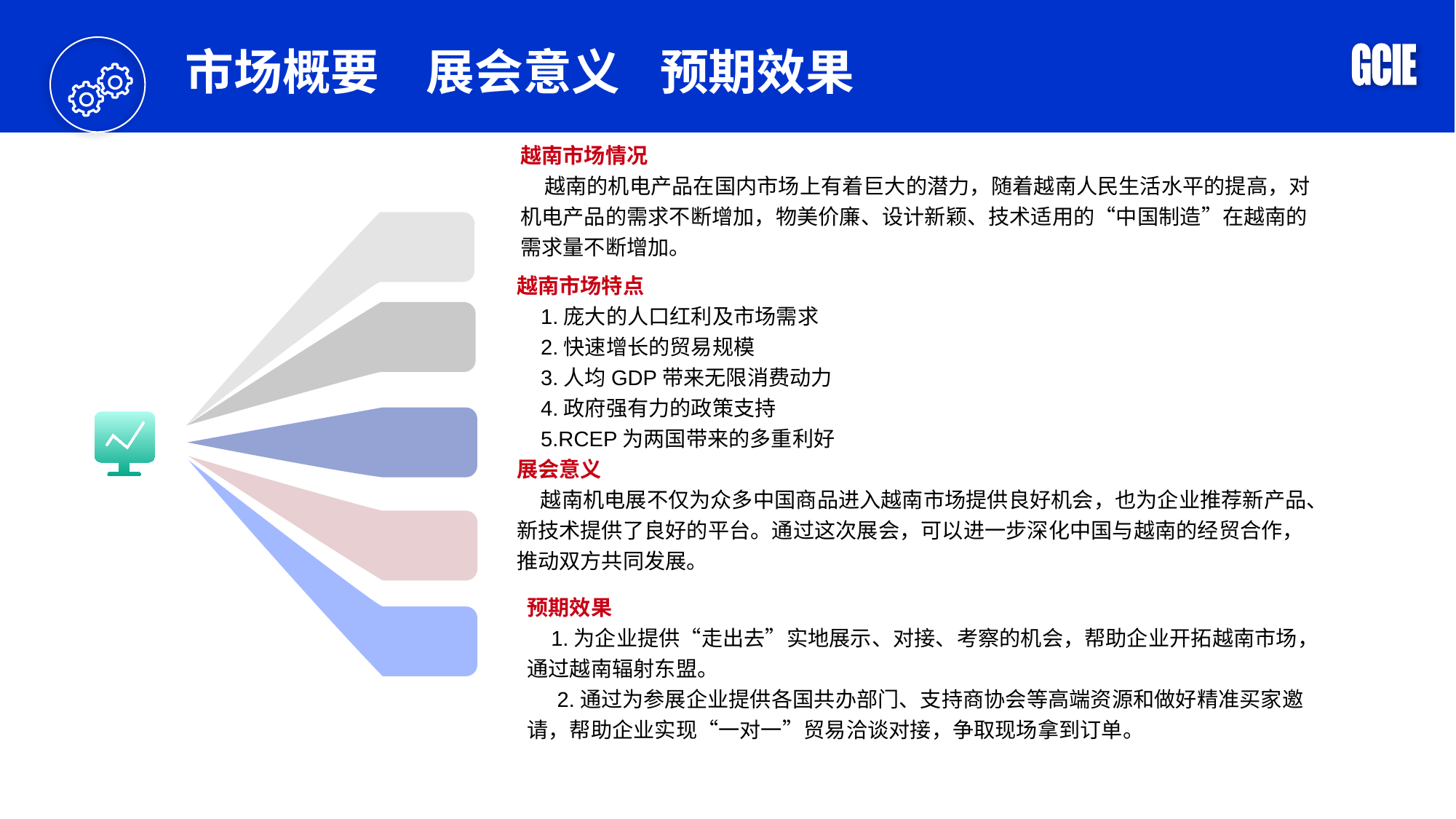

市场概要
展会意义
预期效果

越南市场情况
    越南的机电产品在国内市场上有着巨大的潜力，随着越南人民生活水平的提高，对机电产品的需求不断增加，物美价廉、设计新颖、技术适用的“中国制造”在越南的需求量不断增加。

越南市场特点
    1.庞大的人口红利及市场需求
    2.快速增长的贸易规模
    3.人均GDP带来无限消费动力
    4.政府强有力的政策支持
    5.RCEP为两国带来的多重利好
展会意义
    越南机电展不仅为众多中国商品进入越南市场提供良好机会，也为企业推荐新产品、新技术提供了良好的平台。通过这次展会，可以进一步深化中国与越南的经贸合作，推动双方共同发展。

预期效果
    1.为企业提供“走出去”实地展示、对接、考察的机会，帮助企业开拓越南市场，通过越南辐射东盟。
     2.通过为参展企业提供各国共办部门、支持商协会等高端资源和做好精准买家邀请，帮助企业实现“一对一”贸易洽谈对接，争取现场拿到订单。